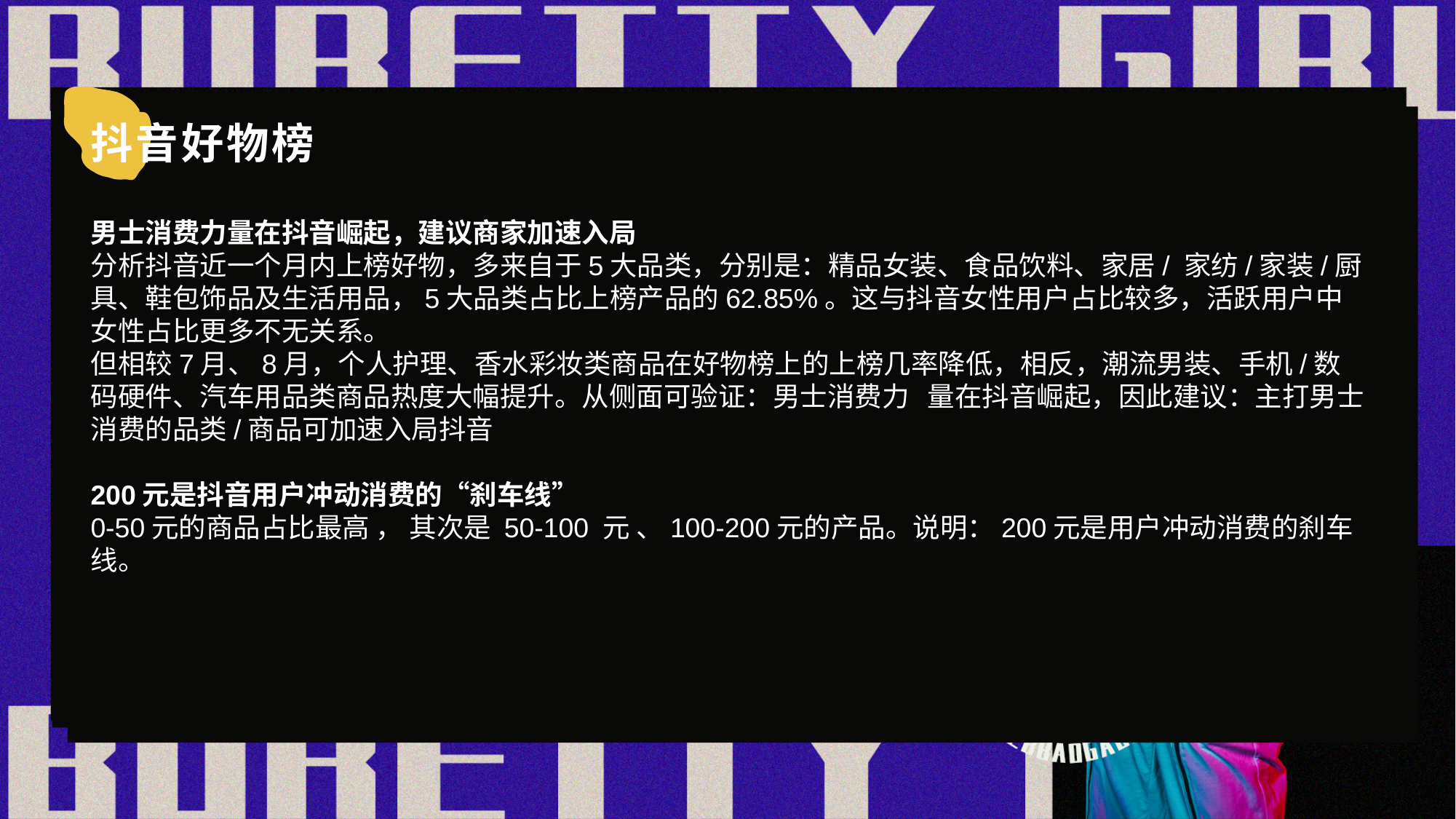

# 抖音好物榜
男士消费力量在抖音崛起，建议商家加速入局
分析抖音近一个月内上榜好物，多来自于5大品类，分别是：精品女装、食品饮料、家居/ 家纺/家装/厨具、鞋包饰品及生活用品，5大品类占比上榜产品的62.85%。这与抖音女性用户占比较多，活跃用户中女性占比更多不无关系。
但相较7月、8月，个人护理、香水彩妆类商品在好物榜上的上榜几率降低，相反，潮流男装、手机/数码硬件、汽车用品类商品热度大幅提升。从侧面可验证：男士消费力   量在抖音崛起，因此建议：主打男士消费的品类/商品可加速入局抖音

200元是抖音用户冲动消费的“刹车线”
0-50元的商品占比最高 ， 其次是 50-100 元 、100-200元的产品。说明：200元是用户冲动消费的刹车线。